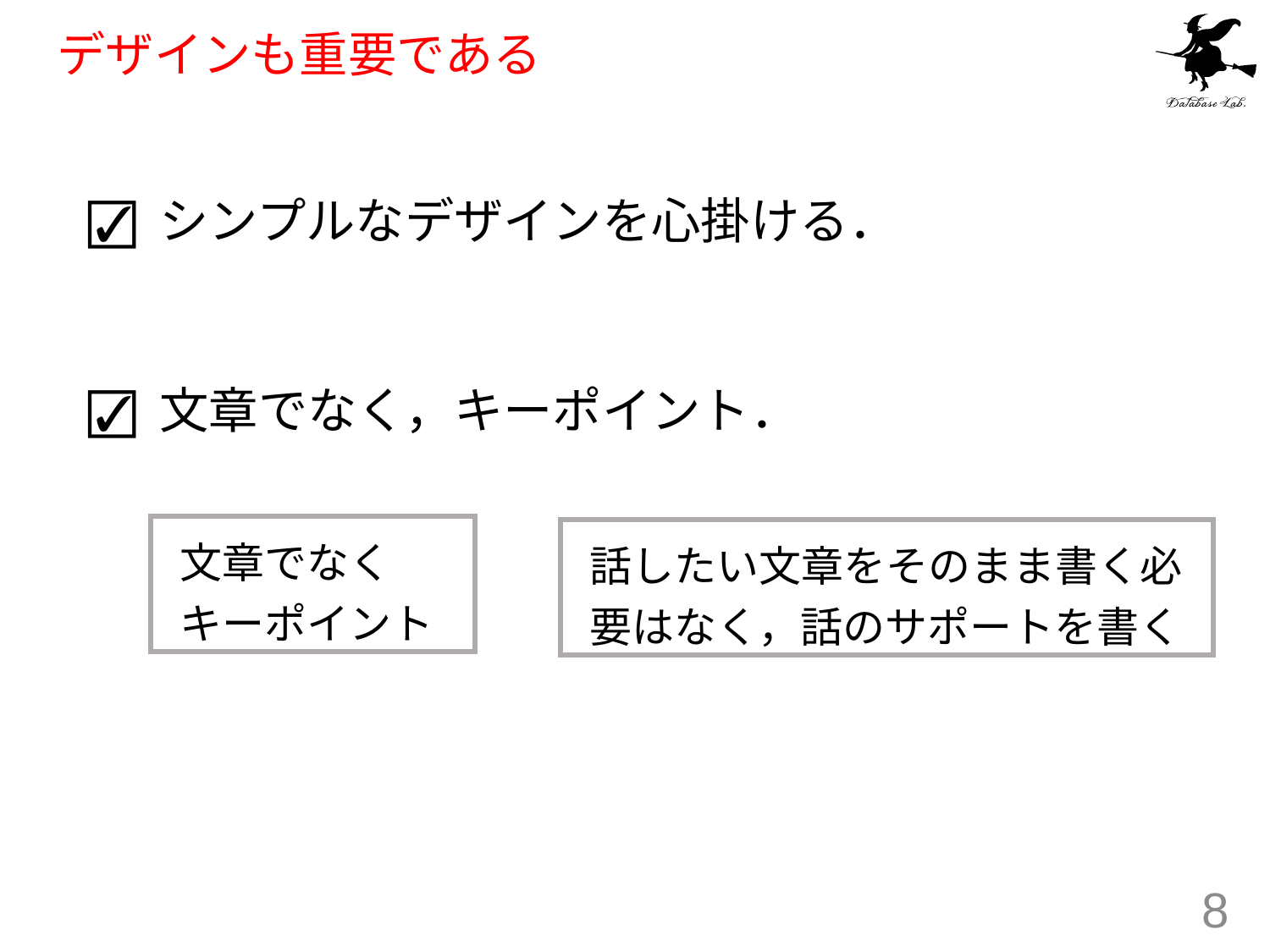

# デザインも重要である
☑ シンプルなデザインを心掛ける．

☑ 文章でなく，キーポイント．

文章でなく
キーポイント
話したい文章をそのまま書く必要はなく，話のサポートを書く
8